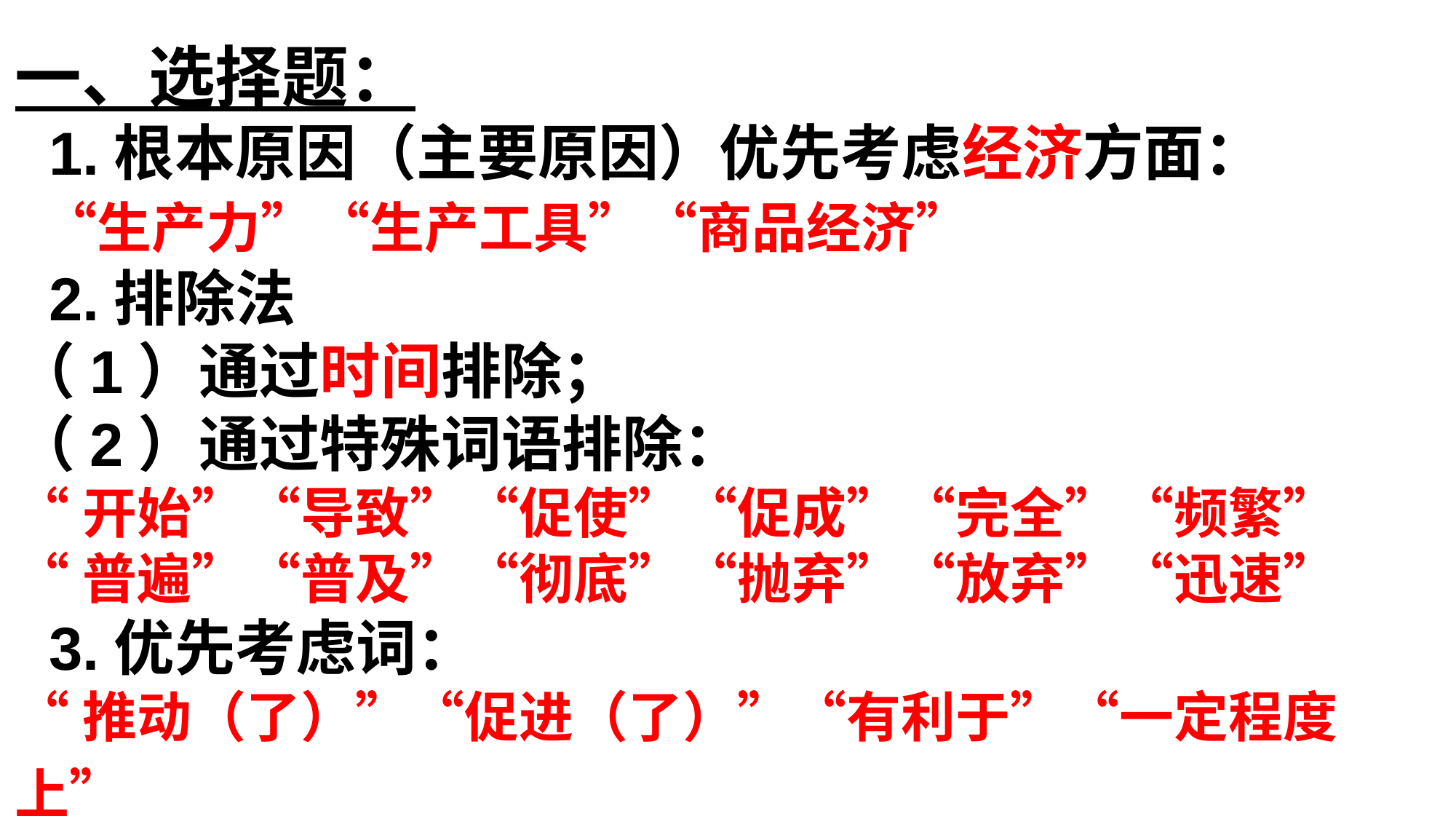

一、选择题：
  1.根本原因（主要原因）优先考虑经济方面：               “生产力”“生产工具”“商品经济”
  2.排除法
（1）通过时间排除；
（2）通过特殊词语排除：
“开始”“导致”“促使”“促成”“完全”“频繁”
“普遍”“普及”“彻底”“抛弃”“放弃”“迅速”
  3.优先考虑词：
“推动（了）”“促进（了）”“有利于”“一定程度上”